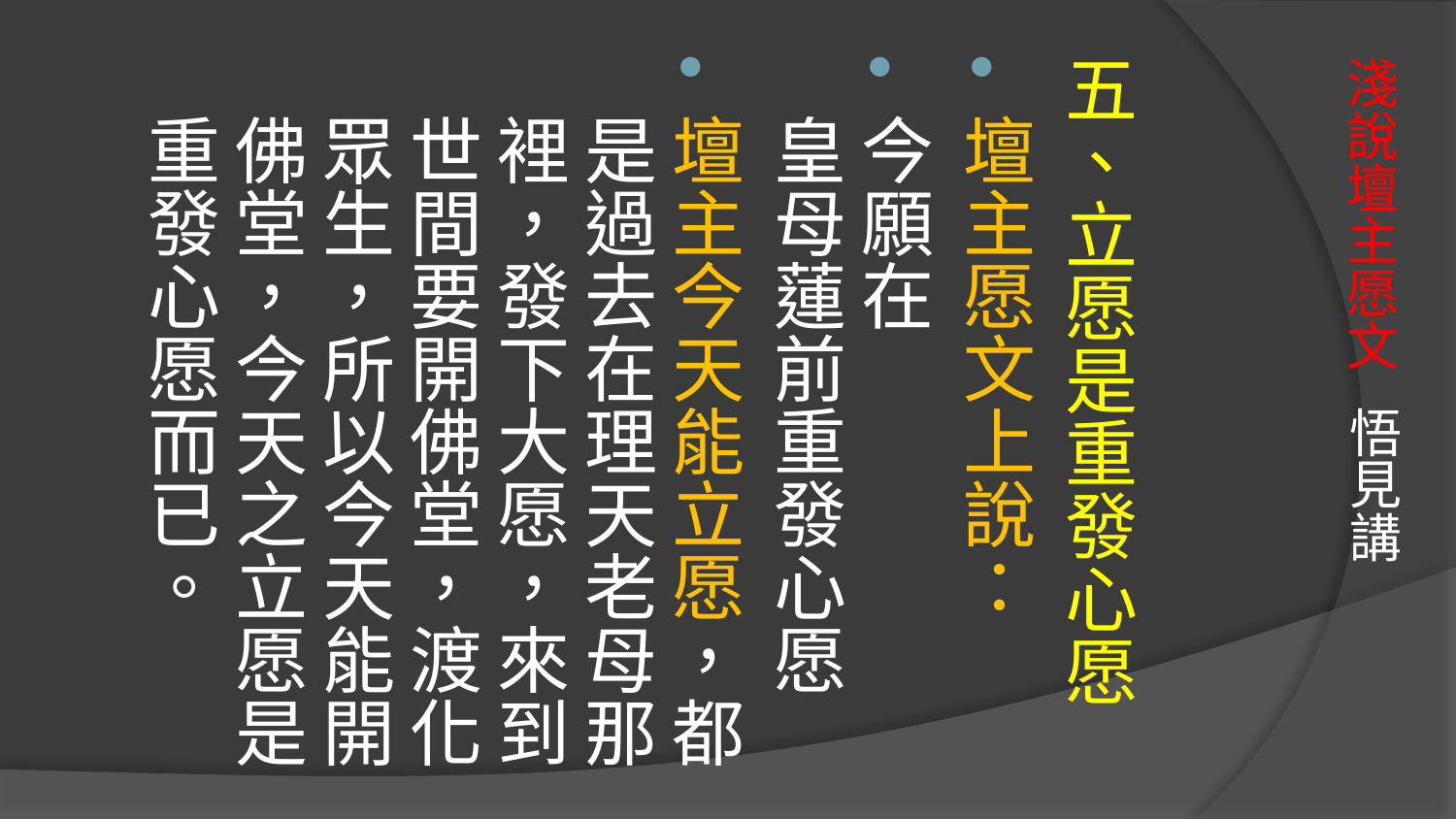

五、立愿是重發心愿
壇主愿文上說：
今願在
皇母蓮前重發心愿
壇主今天能立愿，都是過去在理天老母那裡，發下大愿，來到世間要開佛堂，渡化眾生，所以今天能開佛堂，今天之立愿是重發心愿而已。

# 淺說壇主愿文   悟見講